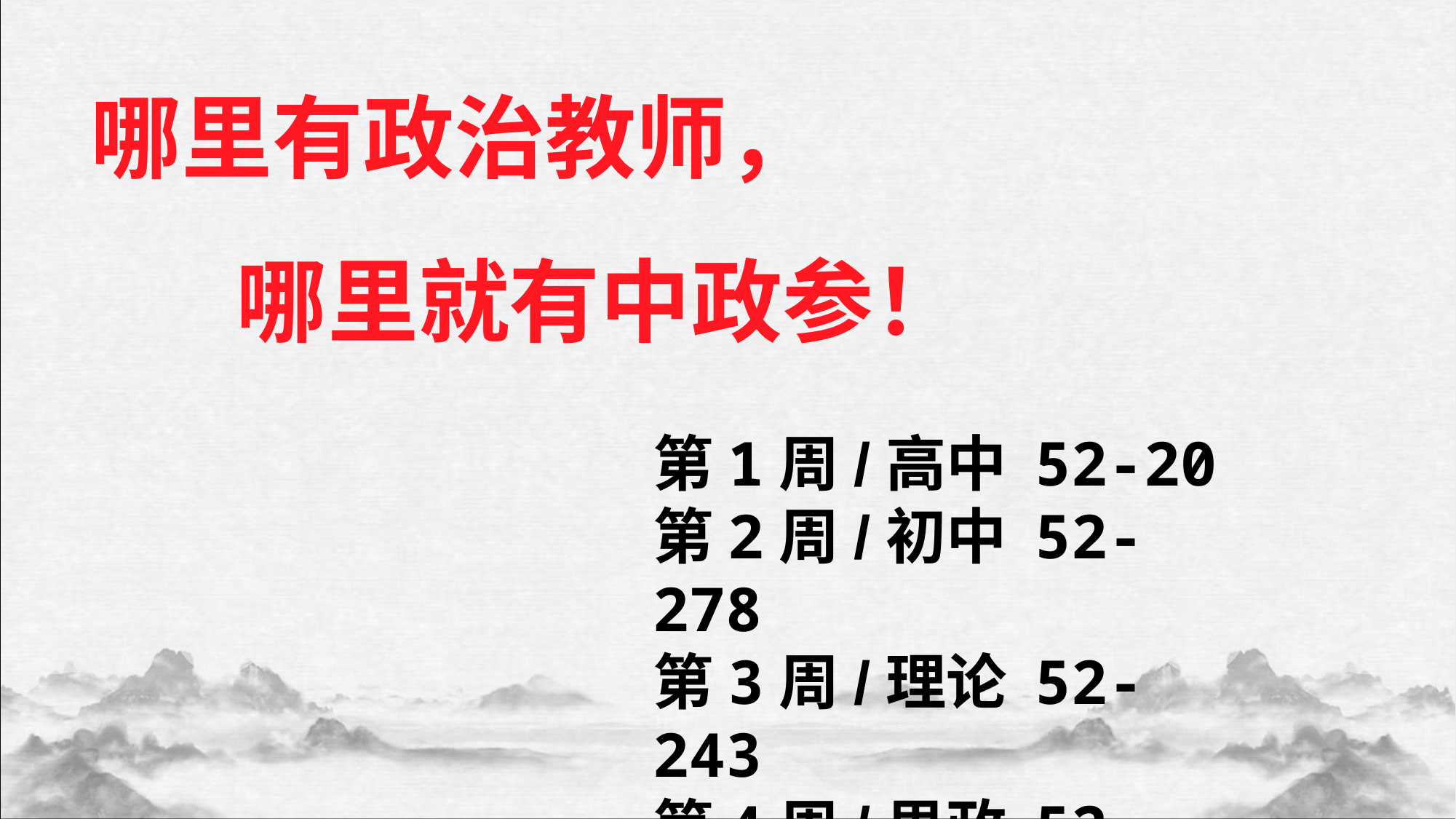

哪里有政治教师，
      哪里就有中政参！
第1周/高中 52-20
第2周/初中 52-278
第3周/理论 52-243
第4周/思政 52-336